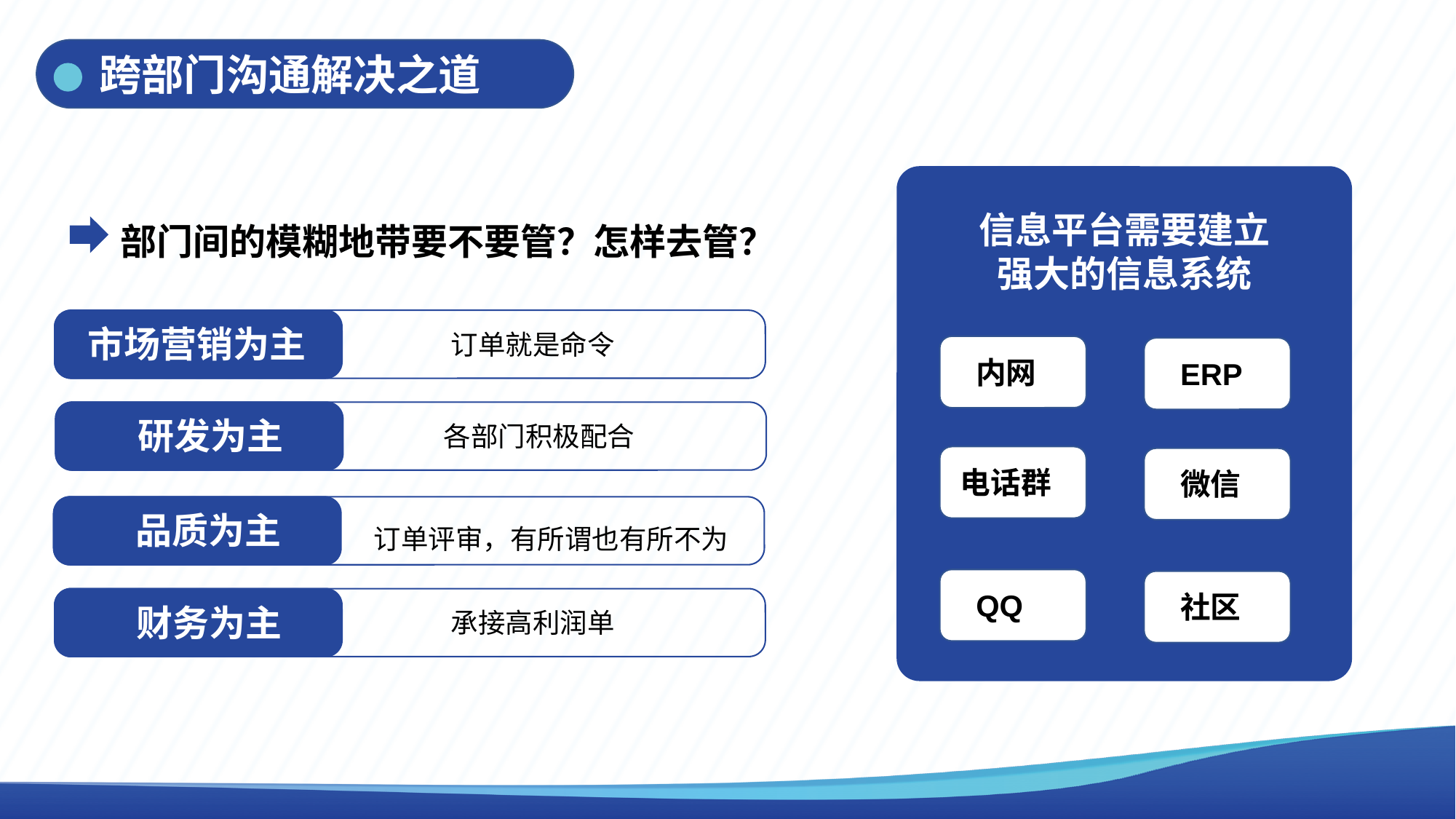

跨部门沟通解决之道

信息平台需要建立
强大的信息系统

内网

ERP

电话群

微信

QQ

社区
部门间的模糊地带要不要管？怎样去管？

市场营销为主
订单就是命令

研发为主
各部门积极配合

订单评审，有所谓也有所不为
品质为主

财务为主
承接高利润单